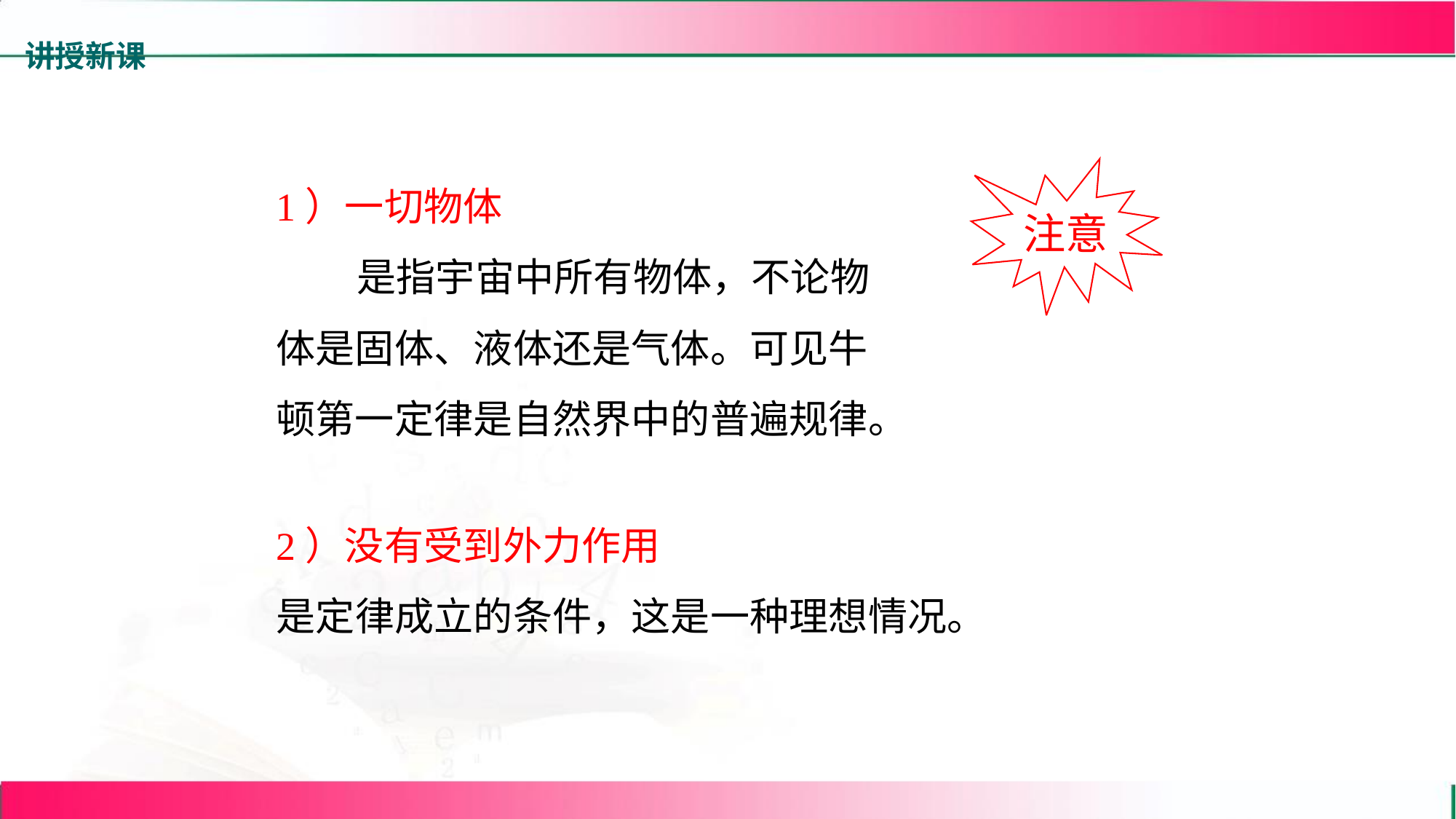

讲授新课
1）一切物体
        是指宇宙中所有物体，不论物体是固体、液体还是气体。可见牛顿第一定律是自然界中的普遍规律。
注意

2）没有受到外力作用
是定律成立的条件，这是一种理想情况。